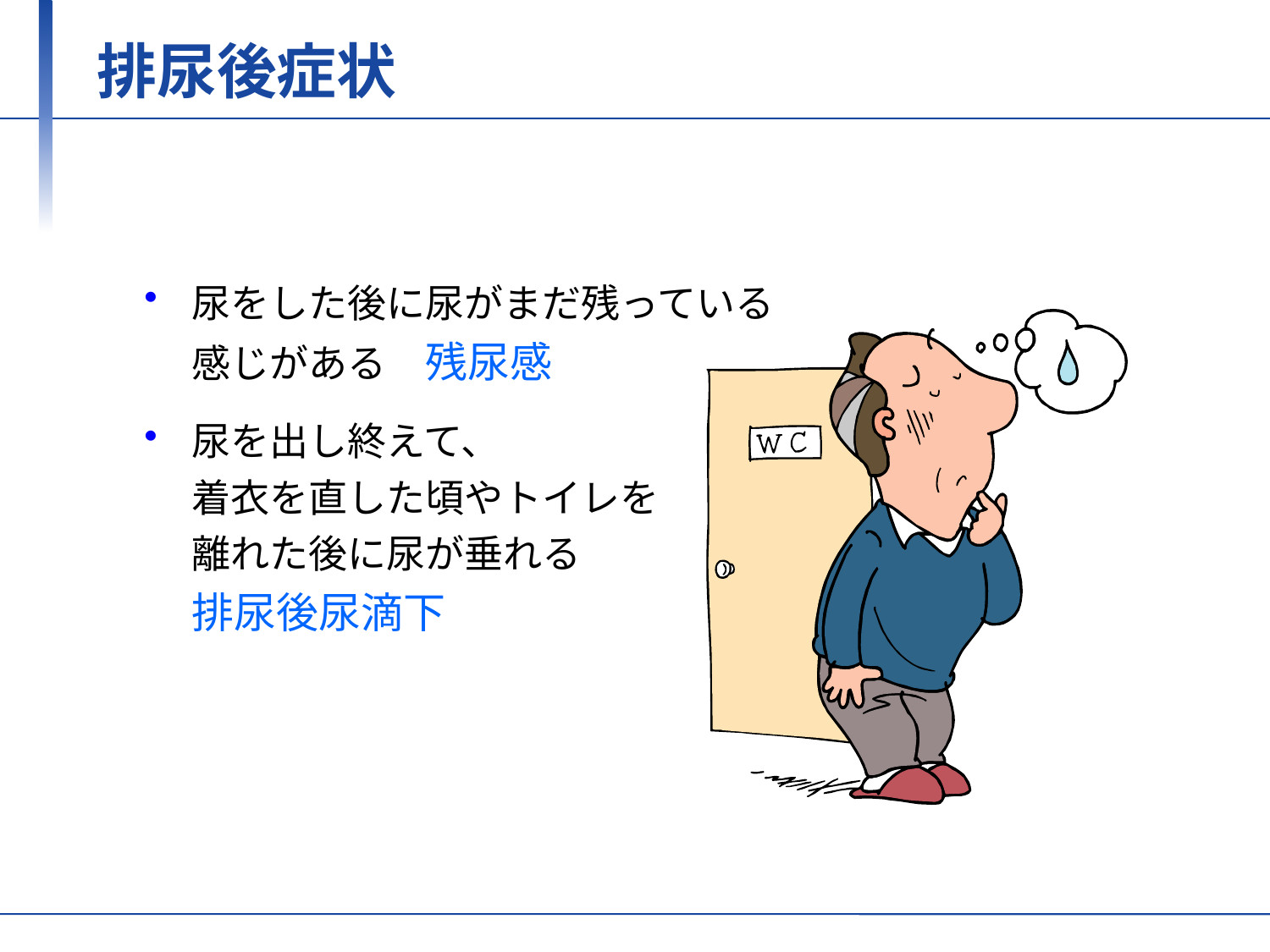

# 排尿後症状

尿をした後に尿がまだ残っている
感じがある　残尿感
尿を出し終えて、
着衣を直した頃やトイレを
離れた後に尿が垂れる
排尿後尿滴下